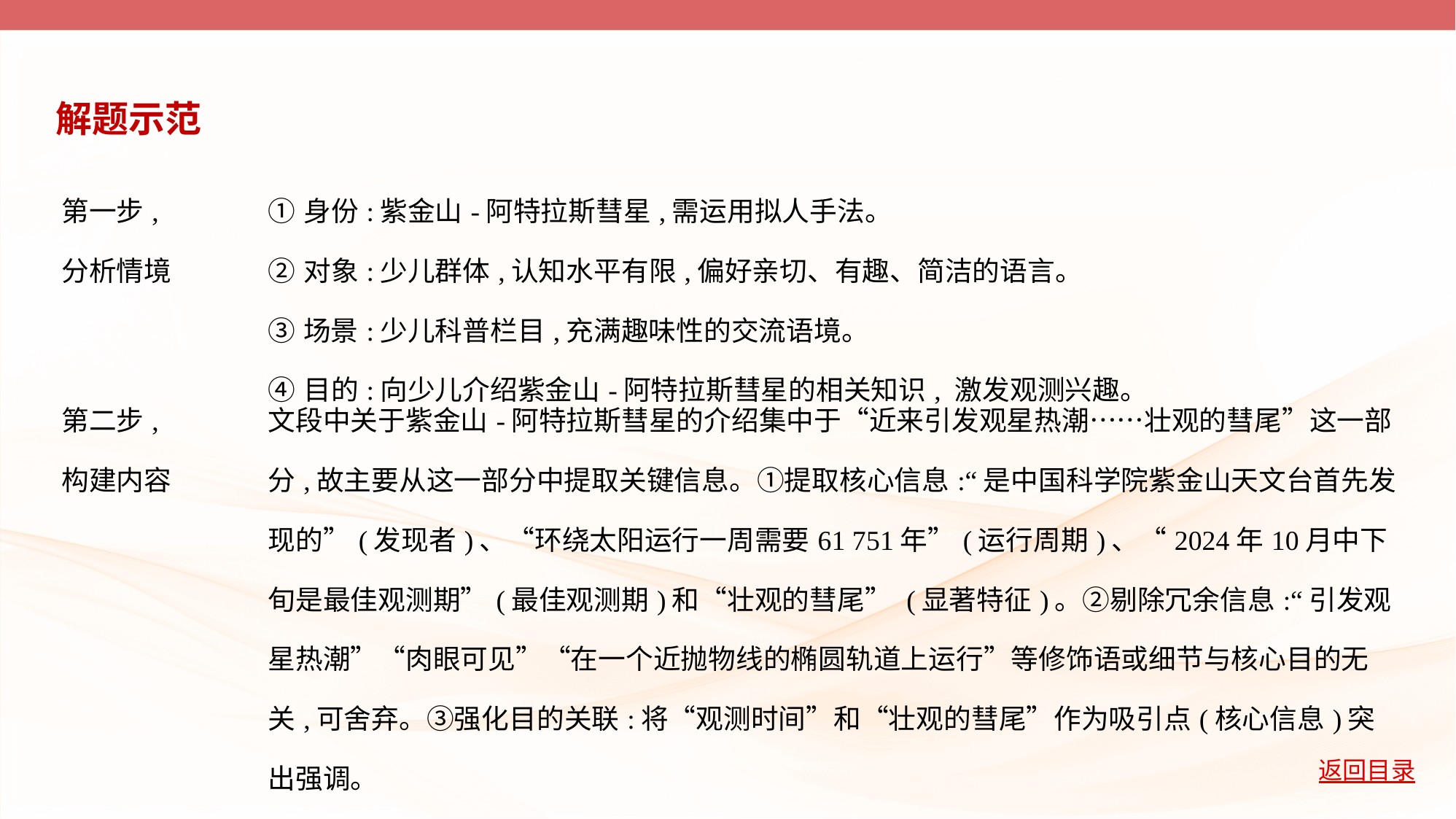

解题示范
| 第一步, 分析情境 | ①身份:紫金山-阿特拉斯彗星,需运用拟人手法。 ②对象:少儿群体,认知水平有限,偏好亲切、有趣、简洁的语言。 ③场景:少儿科普栏目,充满趣味性的交流语境。 ④目的:向少儿介绍紫金山-阿特拉斯彗星的相关知识, 激发观测兴趣。 |
| --- | --- |
| 第二步, 构建内容 | 文段中关于紫金山-阿特拉斯彗星的介绍集中于“近来引发观星热潮……壮观的彗尾”这一部分,故主要从这一部分中提取关键信息。①提取核心信息:“是中国科学院紫金山天文台首先发现的”(发现者)、“环绕太阳运行一周需要61 751年”(运行周期)、“2024年10月中下旬是最佳观测期”(最佳观测期)和“壮观的彗尾” (显著特征)。②剔除冗余信息:“引发观星热潮”“肉眼可见”“在一个近抛物线的椭圆轨道上运行”等修饰语或细节与核心目的无关,可舍弃。③强化目的关联:将“观测时间”和“壮观的彗尾”作为吸引点(核心信息)突出强调。 |